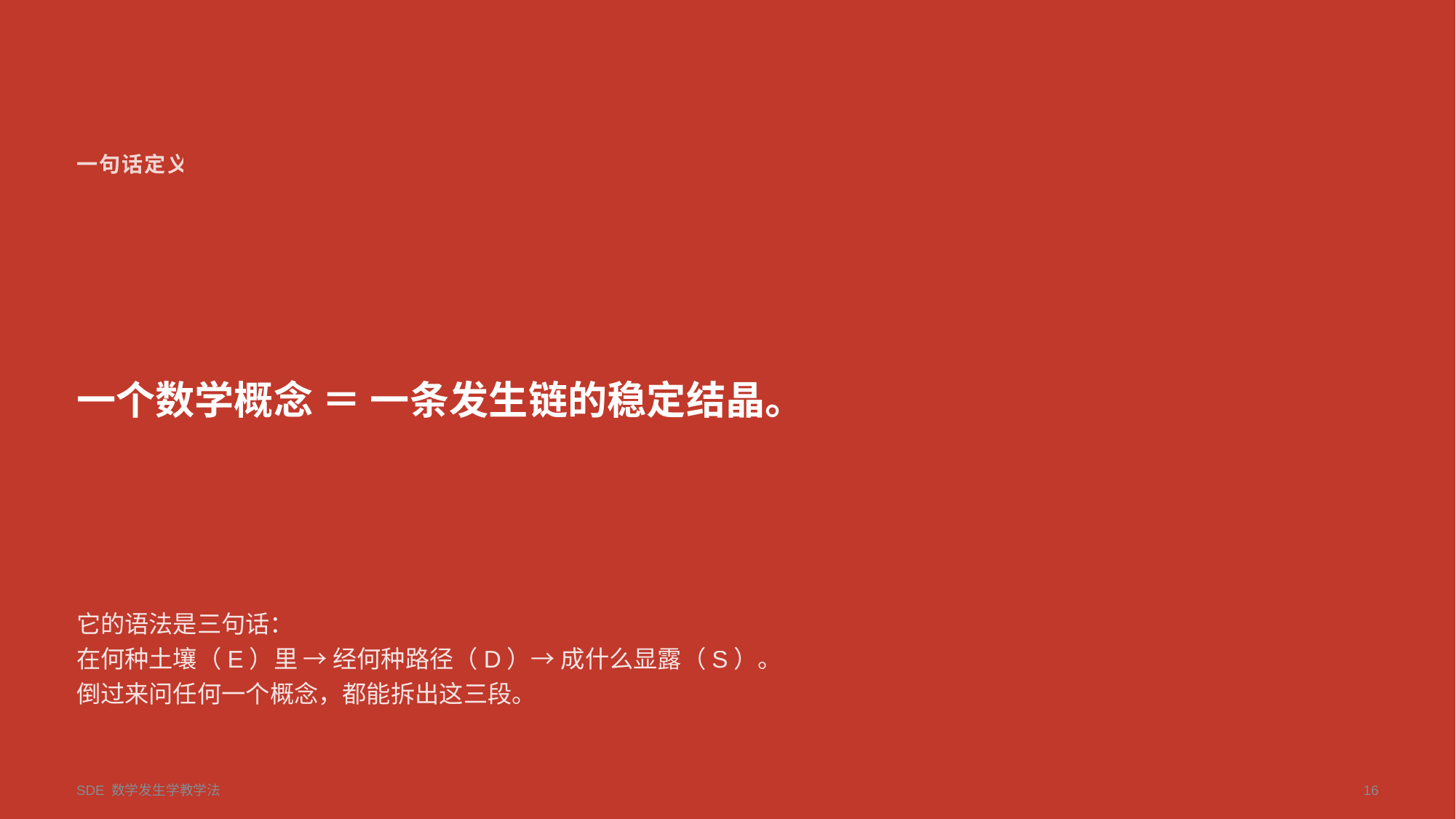

一句话定义
一个数学概念 ＝ 一条发生链的稳定结晶。
它的语法是三句话：
在何种土壤（E）里 → 经何种路径（D）→ 成什么显露（S）。
倒过来问任何一个概念，都能拆出这三段。
SDE 数学发生学教学法
16